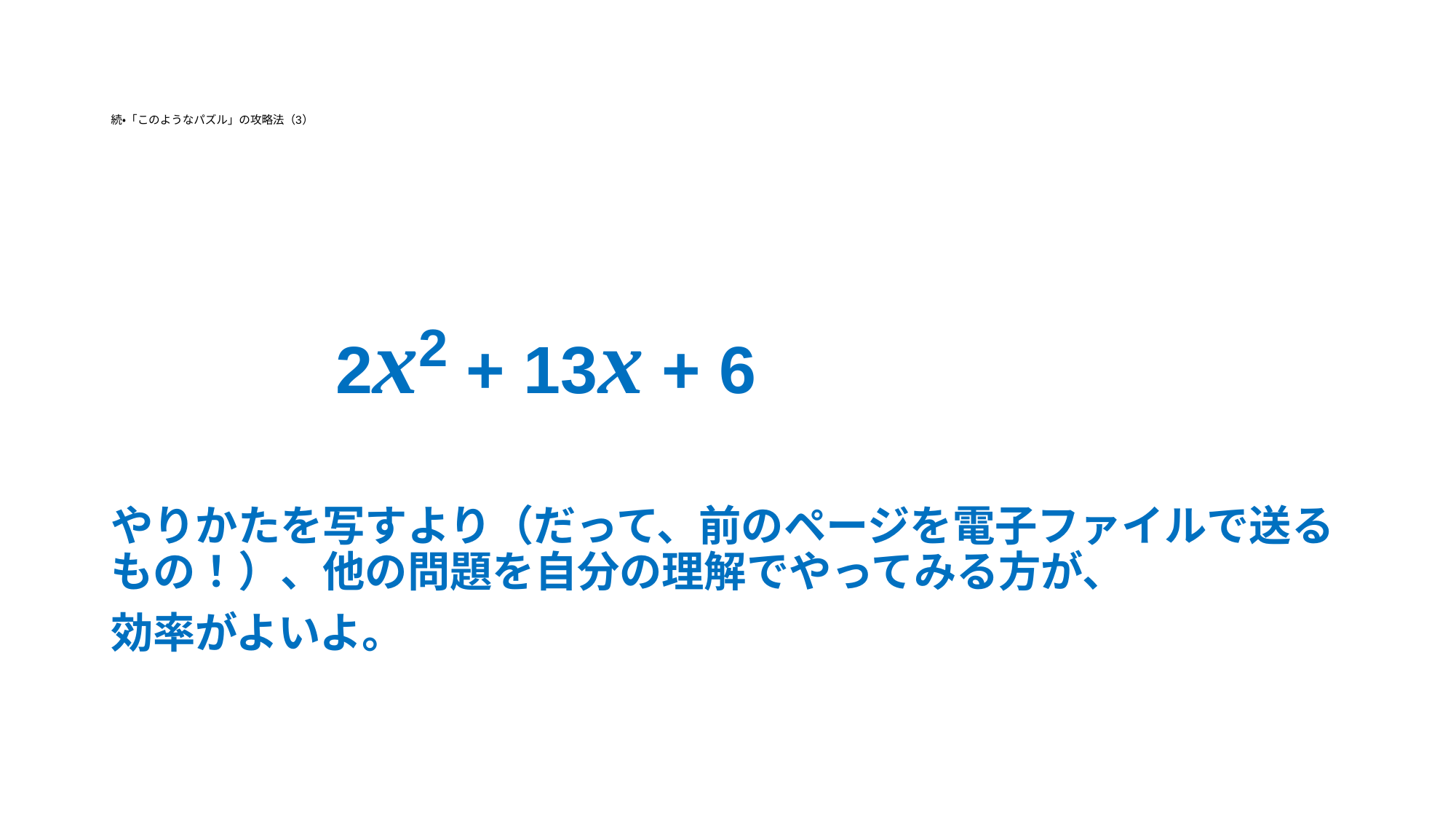

# 続・「このようなパズル」の攻略法（3）
　　     2x2 + 13x + 6
やりかたを写すより（だって、前のページを電子ファイルで送るもの！）、他の問題を自分の理解でやってみる方が、
効率がよいよ。